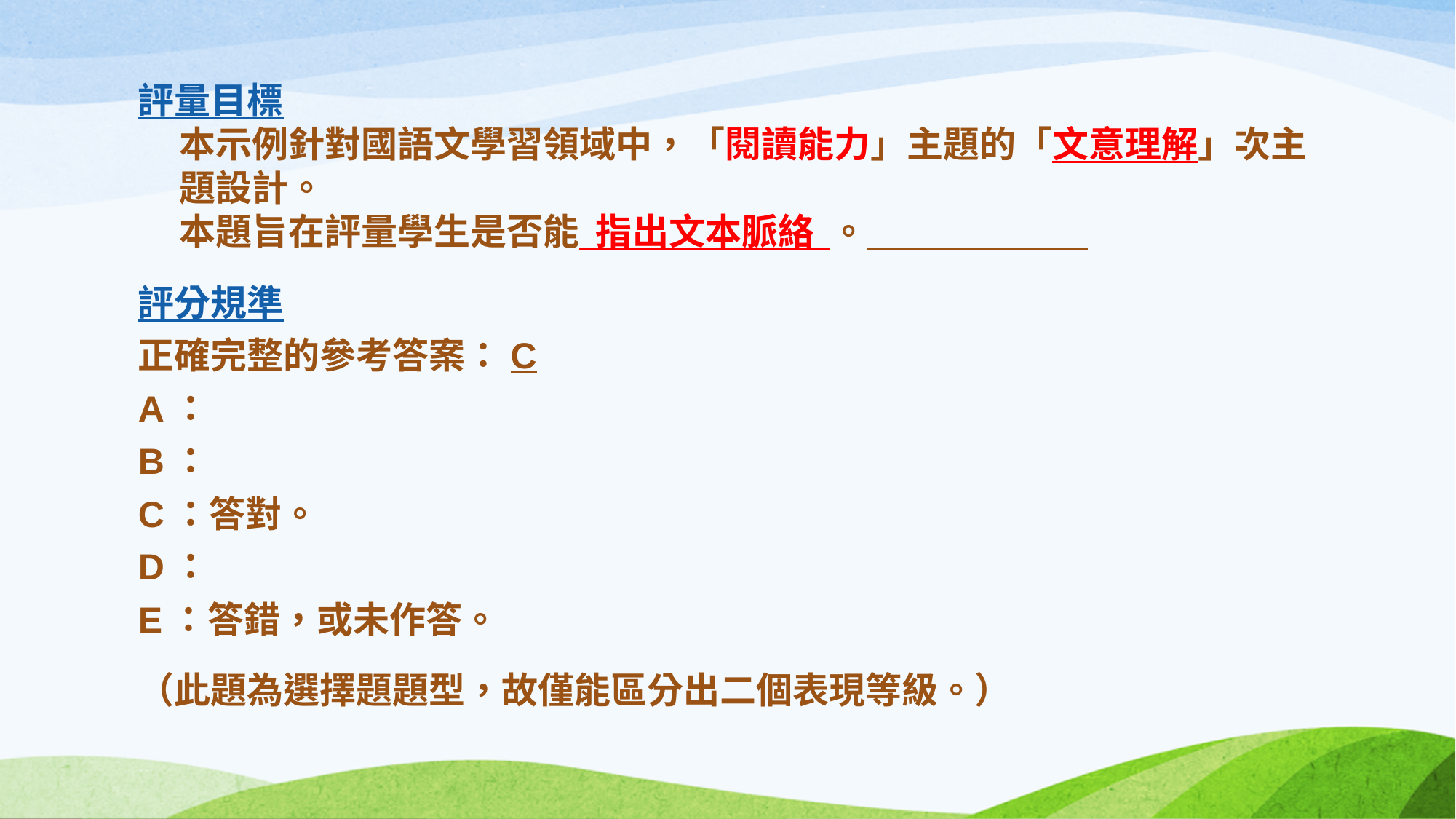

評量目標
本示例針對國語文學習領域中，「閱讀能力」主題的「文意理解」次主題設計。
本題旨在評量學生是否能  指出文本脈絡  。
評分規準
正確完整的參考答案：C
A：
B：
C：答對。
D：
E：答錯，或未作答。
（此題為選擇題題型，故僅能區分出二個表現等級。）